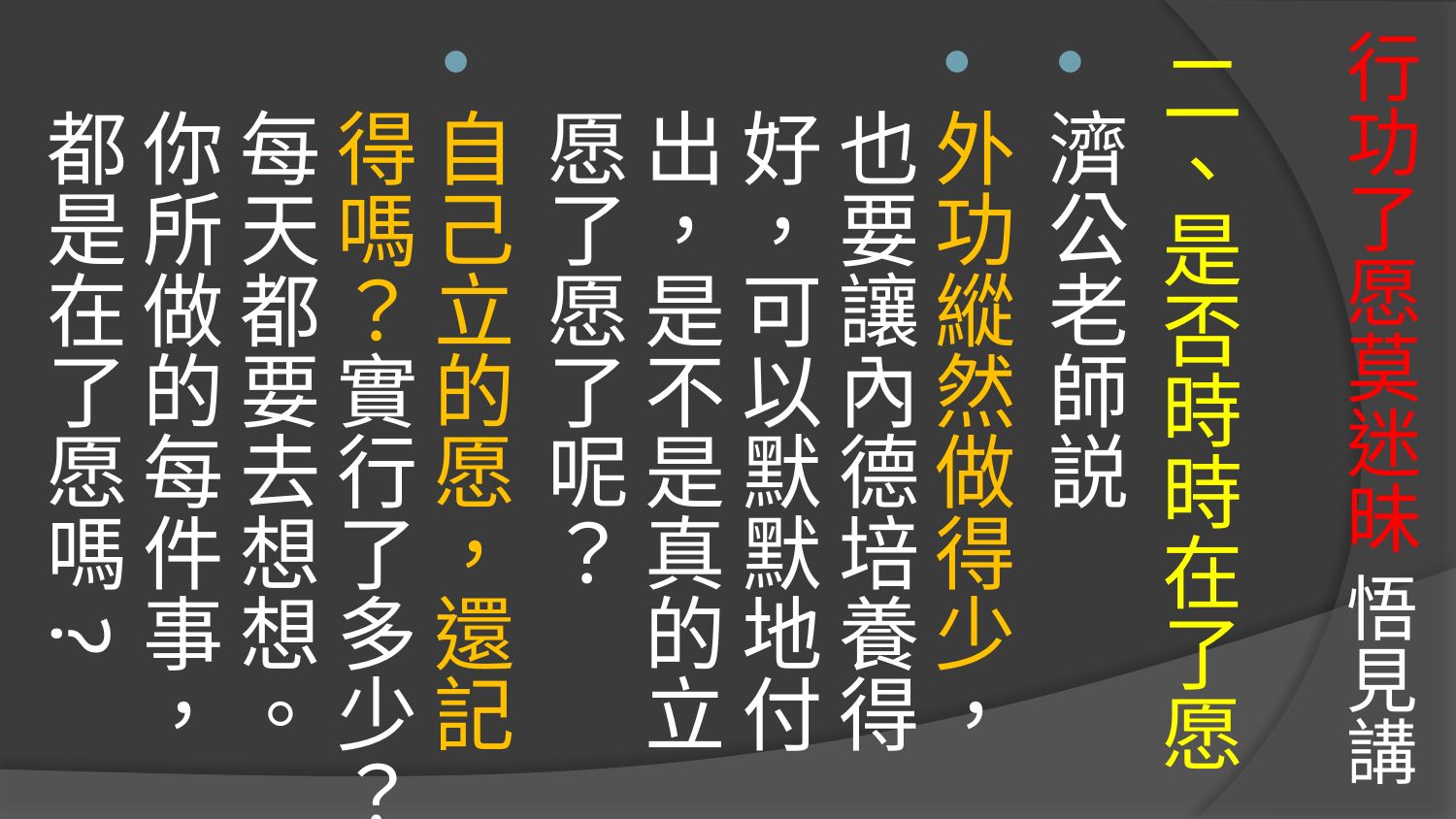

# 行功了愿莫迷昧 悟見講
二、是否時時在了愿
濟公老師説
外功縱然做得少，也要讓內德培養得好，可以默默地付出，是不是真的立愿了愿了呢？
自己立的愿，還記得嗎？實行了多少？每天都要去想想。你所做的每件事，都是在了愿嗎?